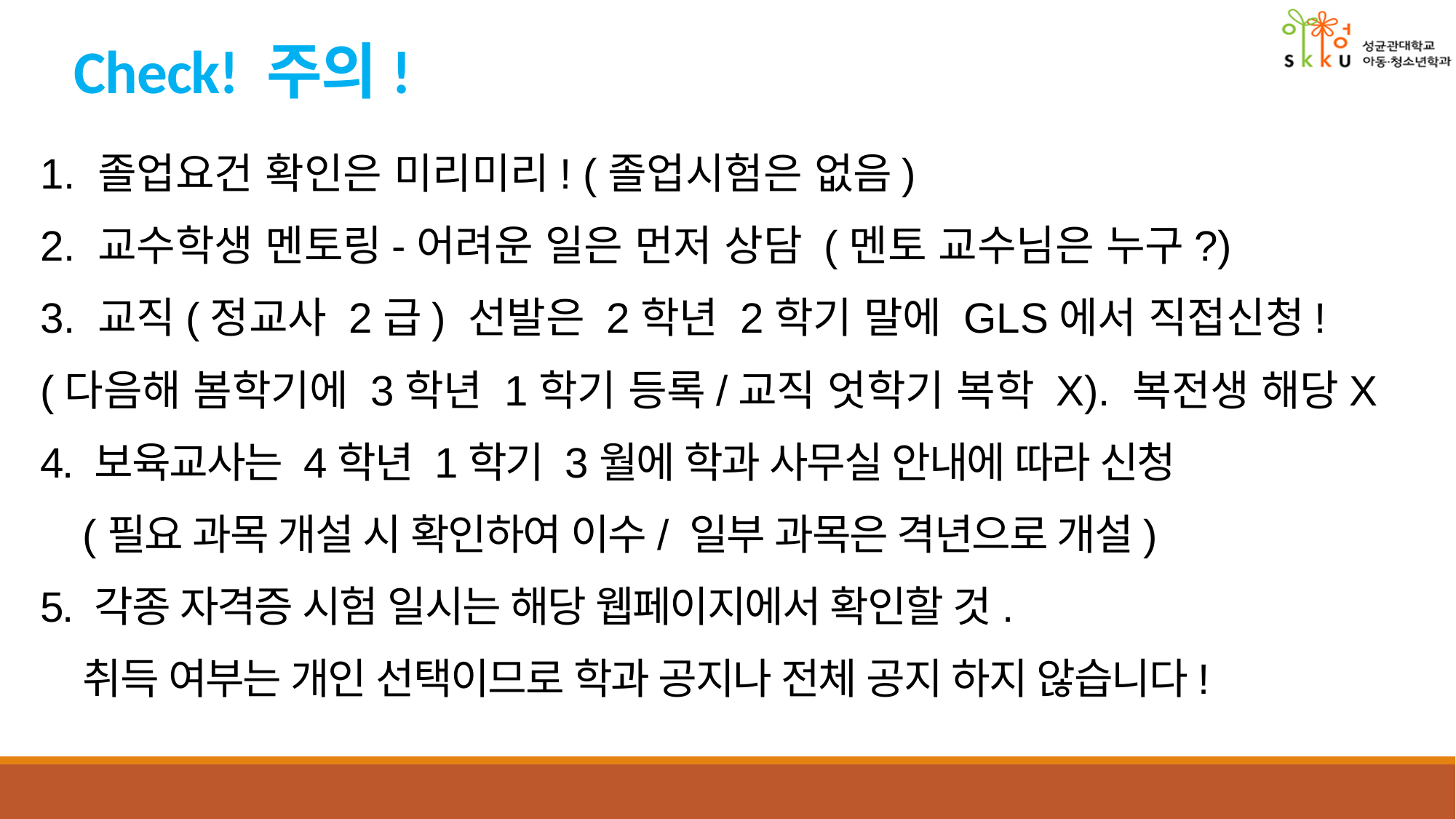

# Check! 주의!

1. 졸업요건 확인은 미리미리! (졸업시험은 없음)
2. 교수학생 멘토링-어려운 일은 먼저 상담 (멘토 교수님은 누구?)
3. 교직(정교사 2급) 선발은 2학년 2학기 말에 GLS에서 직접신청!
(다음해 봄학기에 3학년 1학기 등록/교직 엇학기 복학 X). 복전생 해당X
4. 보육교사는 4학년 1학기 3월에 학과 사무실 안내에 따라 신청
    (필요 과목 개설 시 확인하여 이수/ 일부 과목은 격년으로 개설)
5. 각종 자격증 시험 일시는 해당 웹페이지에서 확인할 것.
   취득 여부는 개인 선택이므로 학과 공지나 전체 공지 하지 않습니다!